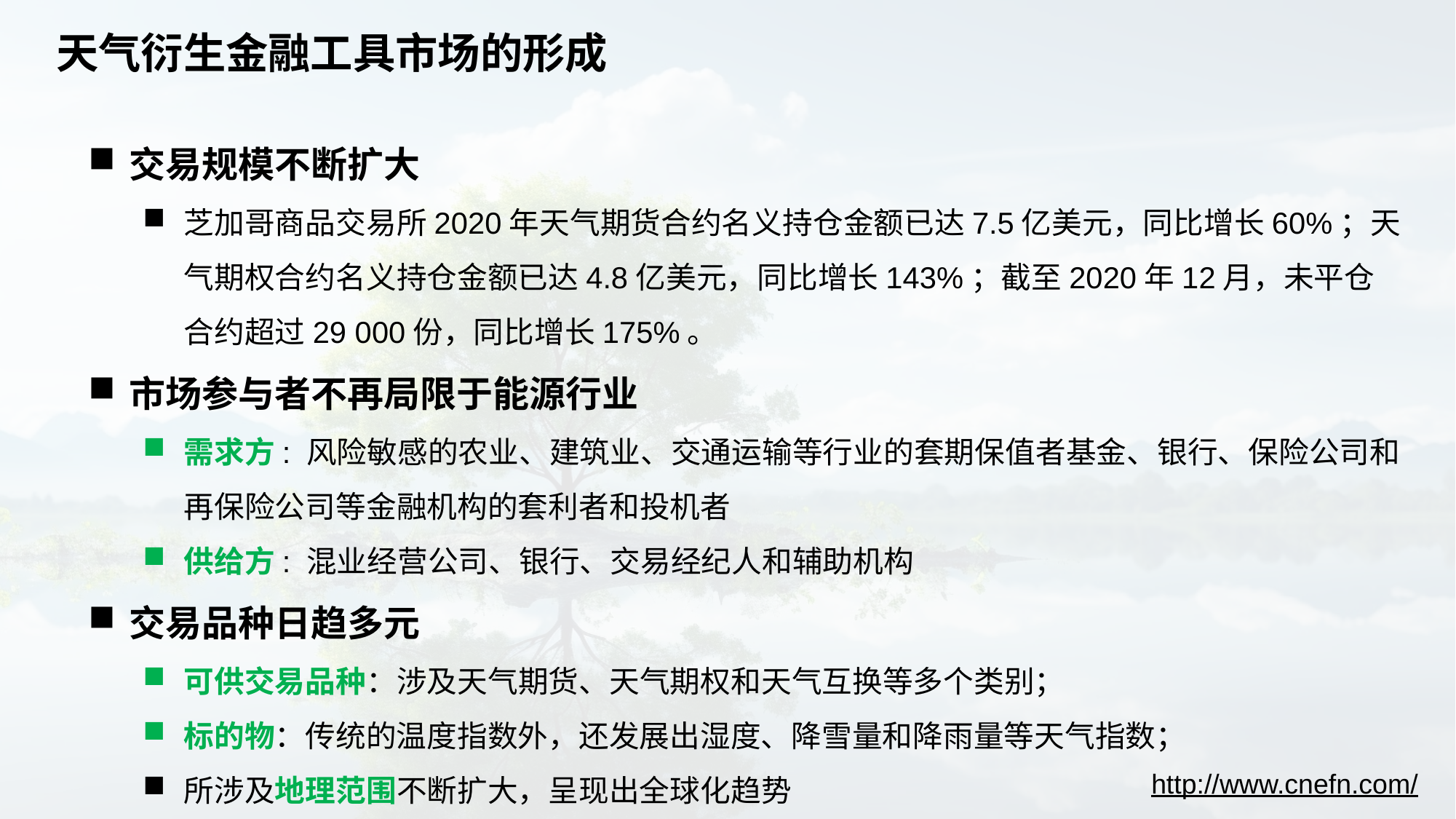

# 天气衍生金融工具市场的形成
交易规模不断扩大
芝加哥商品交易所2020年天气期货合约名义持仓金额已达7.5亿美元，同比增长60%；天气期权合约名义持仓金额已达4.8亿美元，同比增长143%；截至2020年12月，未平仓合约超过29 000份，同比增长175%。
市场参与者不再局限于能源行业
需求方: 风险敏感的农业、建筑业、交通运输等行业的套期保值者基金、银行、保险公司和再保险公司等金融机构的套利者和投机者
供给方: 混业经营公司、银行、交易经纪人和辅助机构
交易品种日趋多元
可供交易品种：涉及天气期货、天气期权和天气互换等多个类别；
标的物：传统的温度指数外，还发展出湿度、降雪量和降雨量等天气指数；
所涉及地理范围不断扩大，呈现出全球化趋势